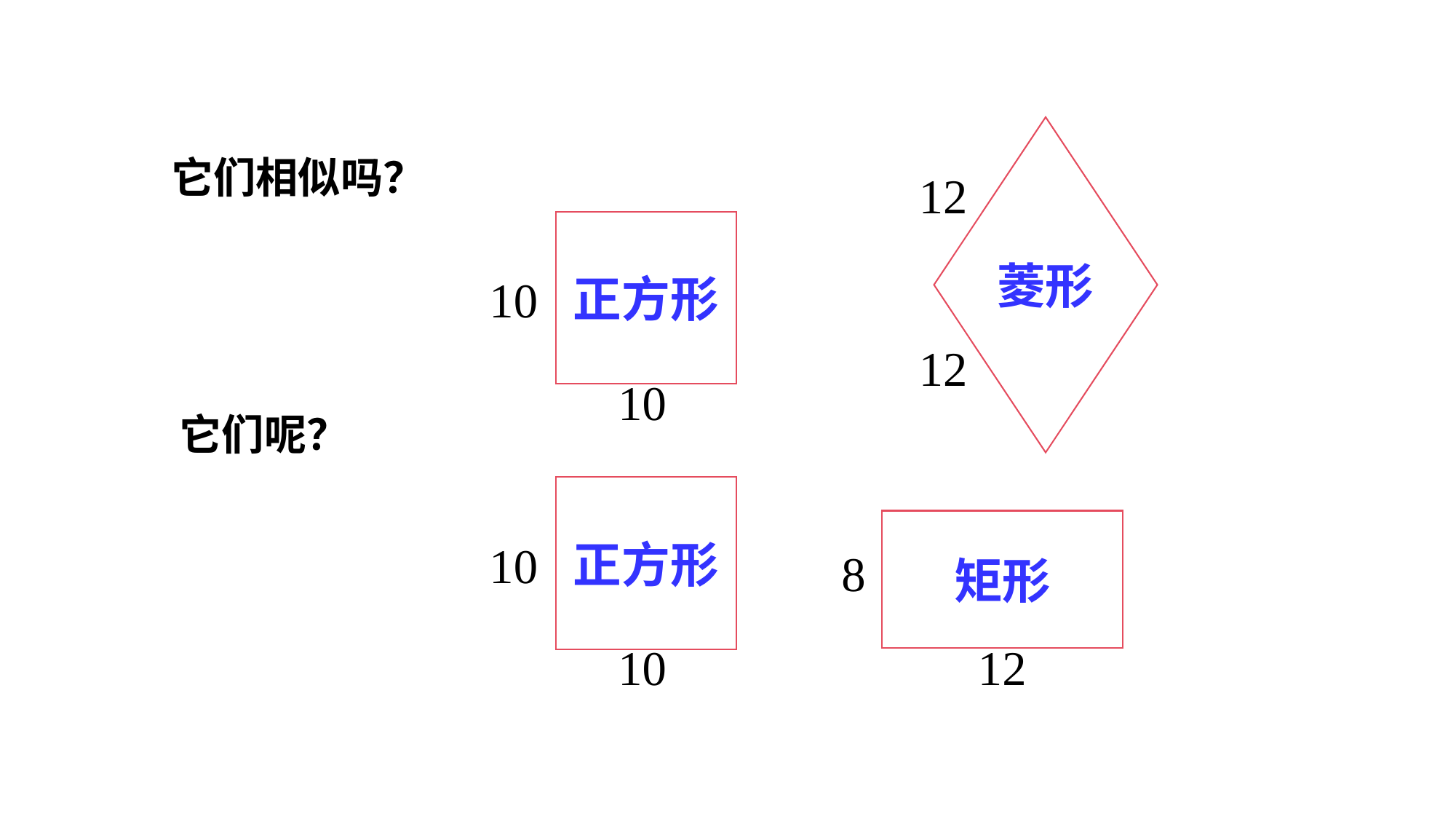

菱形
它们相似吗？
12
正方形
10
12
10
它们呢？
正方形
矩形
10
8
10
12